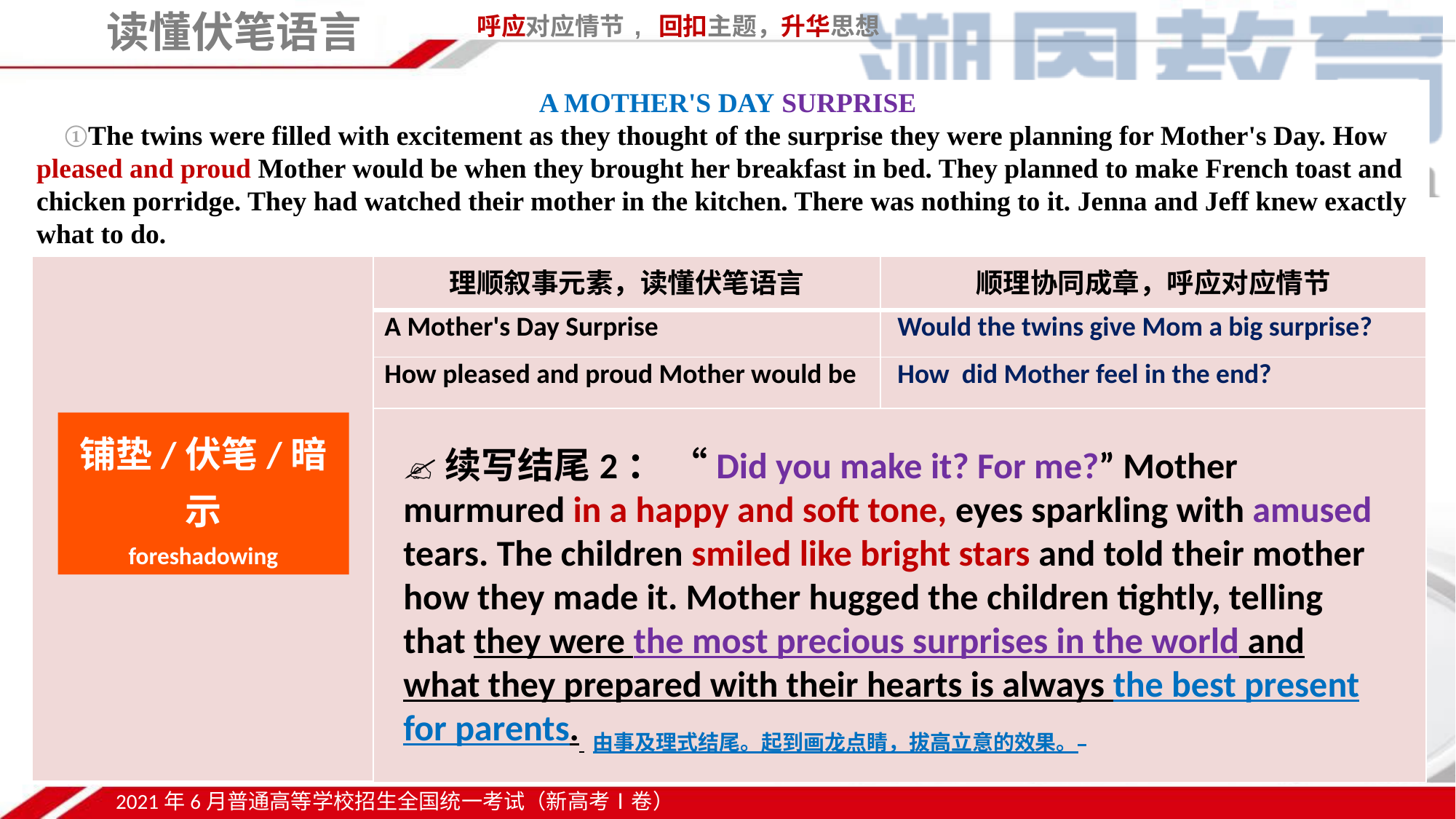

读懂伏笔语言            呼应对应情节, 回扣主题，升华思想
A MOTHER'S DAY SURPRISE
    ①The twins were filled with excitement as they thought of the surprise they were planning for Mother's Day. How pleased and proud Mother would be when they brought her breakfast in bed. They planned to make French toast and chicken porridge. They had watched their mother in the kitchen. There was nothing to it. Jenna and Jeff knew exactly what to do.
|  | 理顺叙事元素，读懂伏笔语言 | 顺理协同成章，呼应对应情节 |
| --- | --- | --- |
|  | A Mother's Day Surprise | Would the twins give Mom a big surprise? |
|  | How pleased and proud Mother would be | How did Mother feel in the end? |
|  |  |  |
铺垫/伏笔/暗示
foreshadowing
✍续写结尾2： “Did you make it? For me?” Mother murmured in a happy and soft tone, eyes sparkling with amused tears. The children smiled like bright stars and told their mother how they made it. Mother hugged the children tightly, telling that they were the most precious surprises in the world and what they prepared with their hearts is always the best present for parents. 由事及理式结尾。起到画龙点睛，拔高立意的效果。
2021年6月普通高等学校招生全国统一考试（新高考Ⅰ卷）